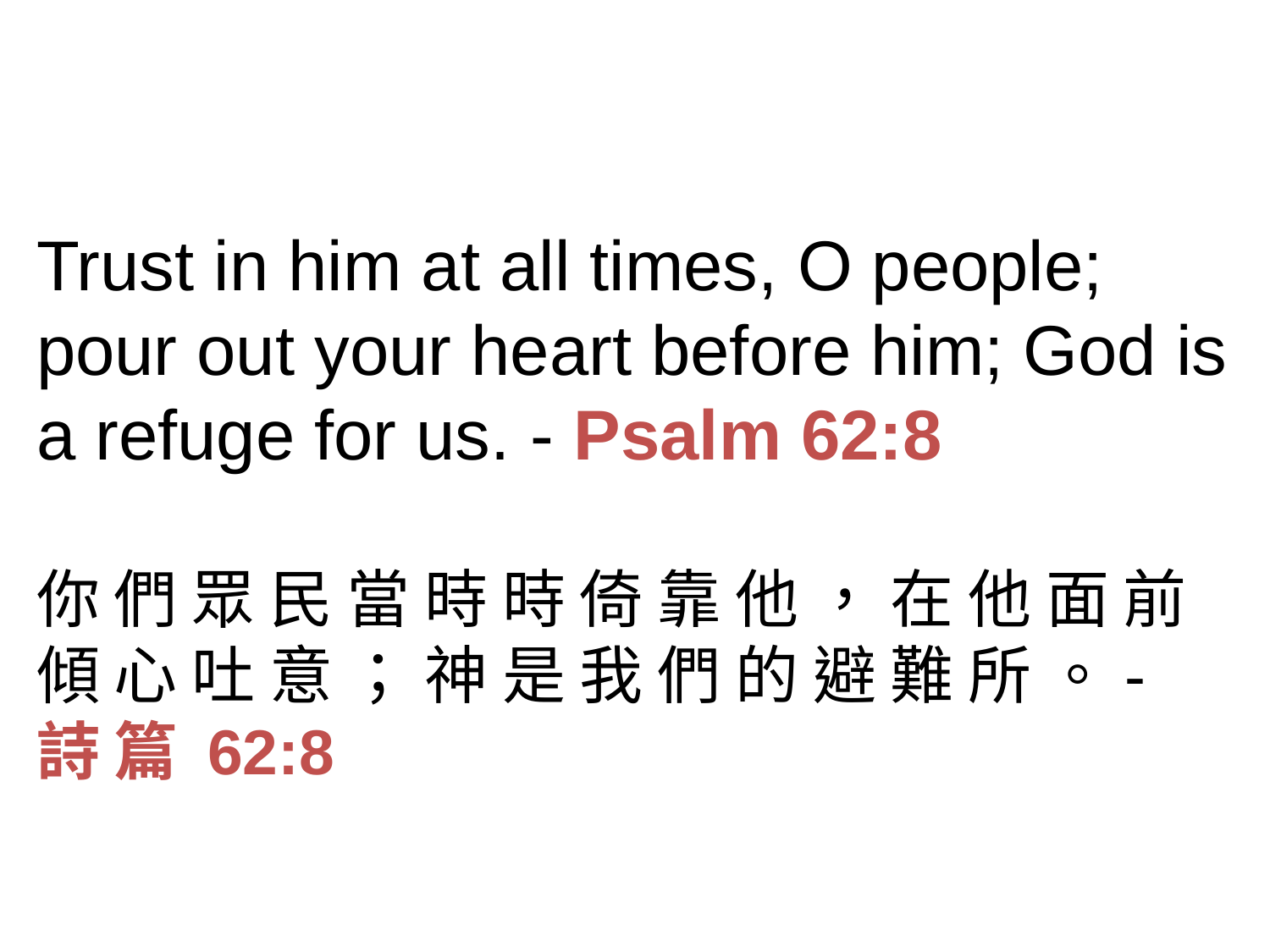

Trust in him at all times, O people; pour out your heart before him; God is a refuge for us. - Psalm 62:8

你 們 眾 民 當 時 時 倚 靠 他 ， 在 他 面 前 傾 心 吐 意 ； 神 是 我 們 的 避 難 所 。- 詩 篇 62:8